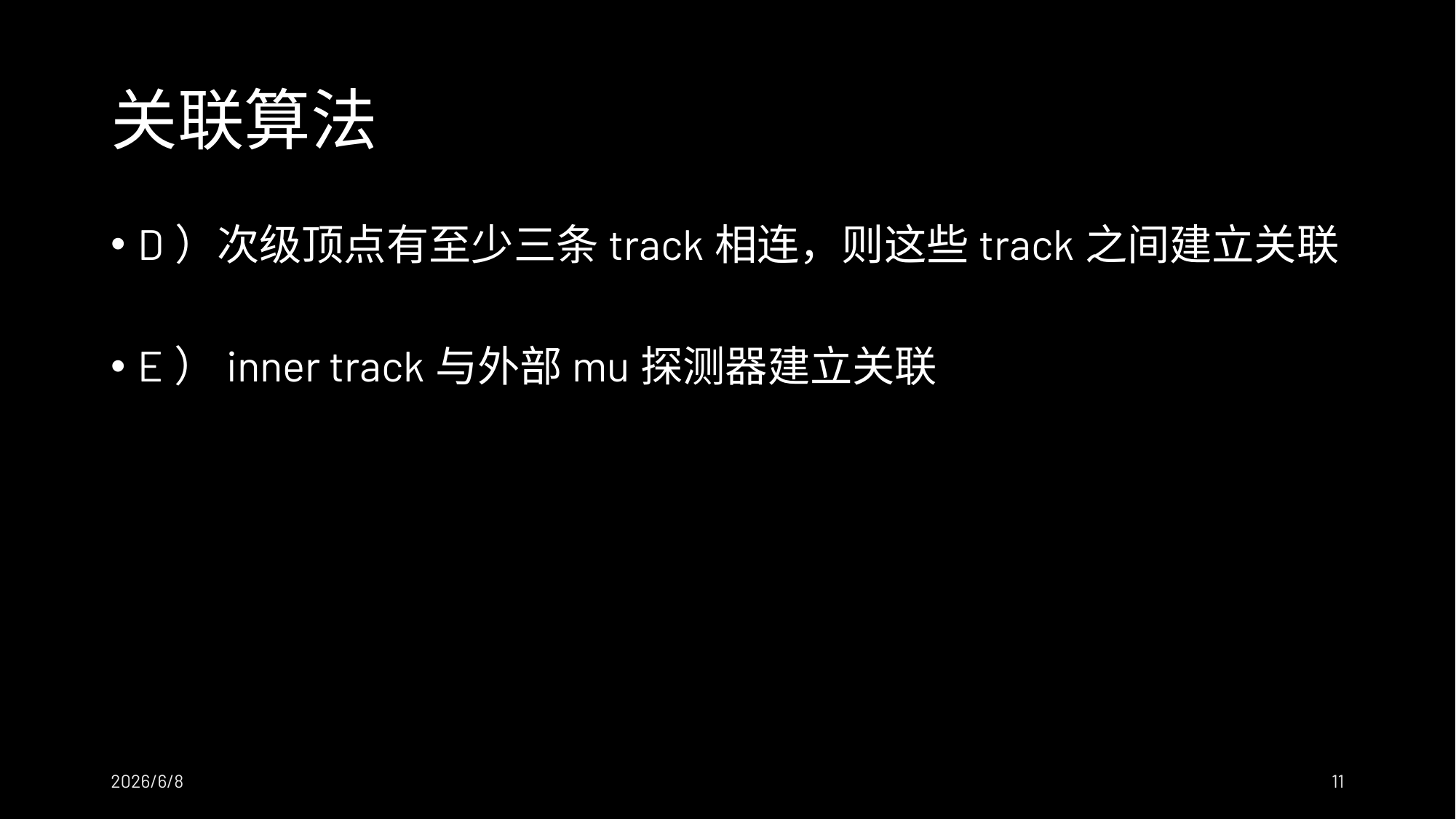

# 关联算法
D）次级顶点有至少三条track相连，则这些track之间建立关联

E）inner track与外部mu探测器建立关联
2026/6/8
11